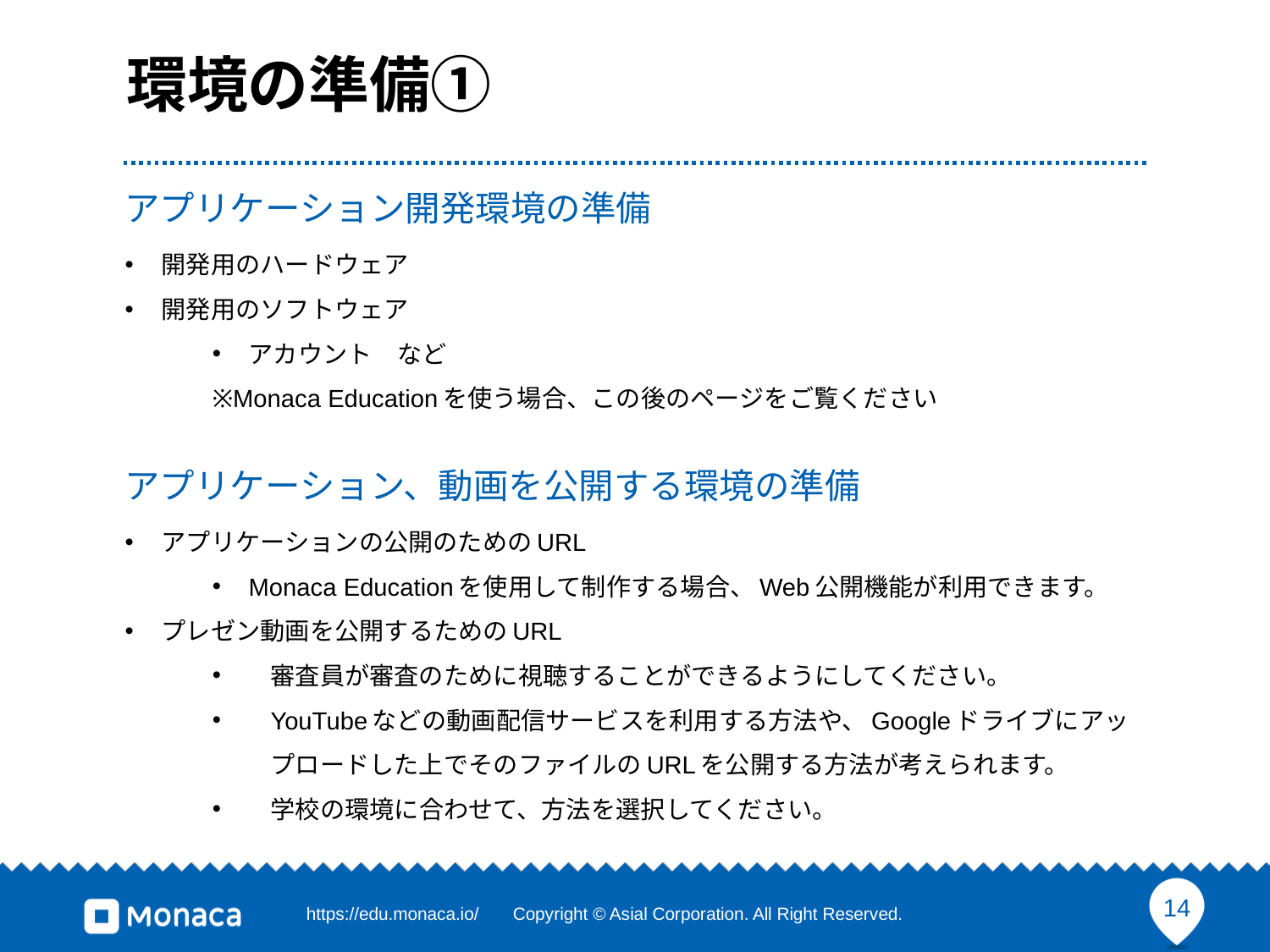

# 環境の準備①
アプリケーション開発環境の準備
開発用のハードウェア
開発用のソフトウェア
アカウント　など
	※Monaca Educationを使う場合、この後のページをご覧ください

アプリケーション、動画を公開する環境の準備
アプリケーションの公開のためのURL
Monaca Educationを使用して制作する場合、Web公開機能が利用できます。
プレゼン動画を公開するためのURL
審査員が審査のために視聴することができるようにしてください。
YouTubeなどの動画配信サービスを利用する方法や、Googleドライブにアップロードした上でそのファイルのURLを公開する方法が考えられます。
学校の環境に合わせて、方法を選択してください。